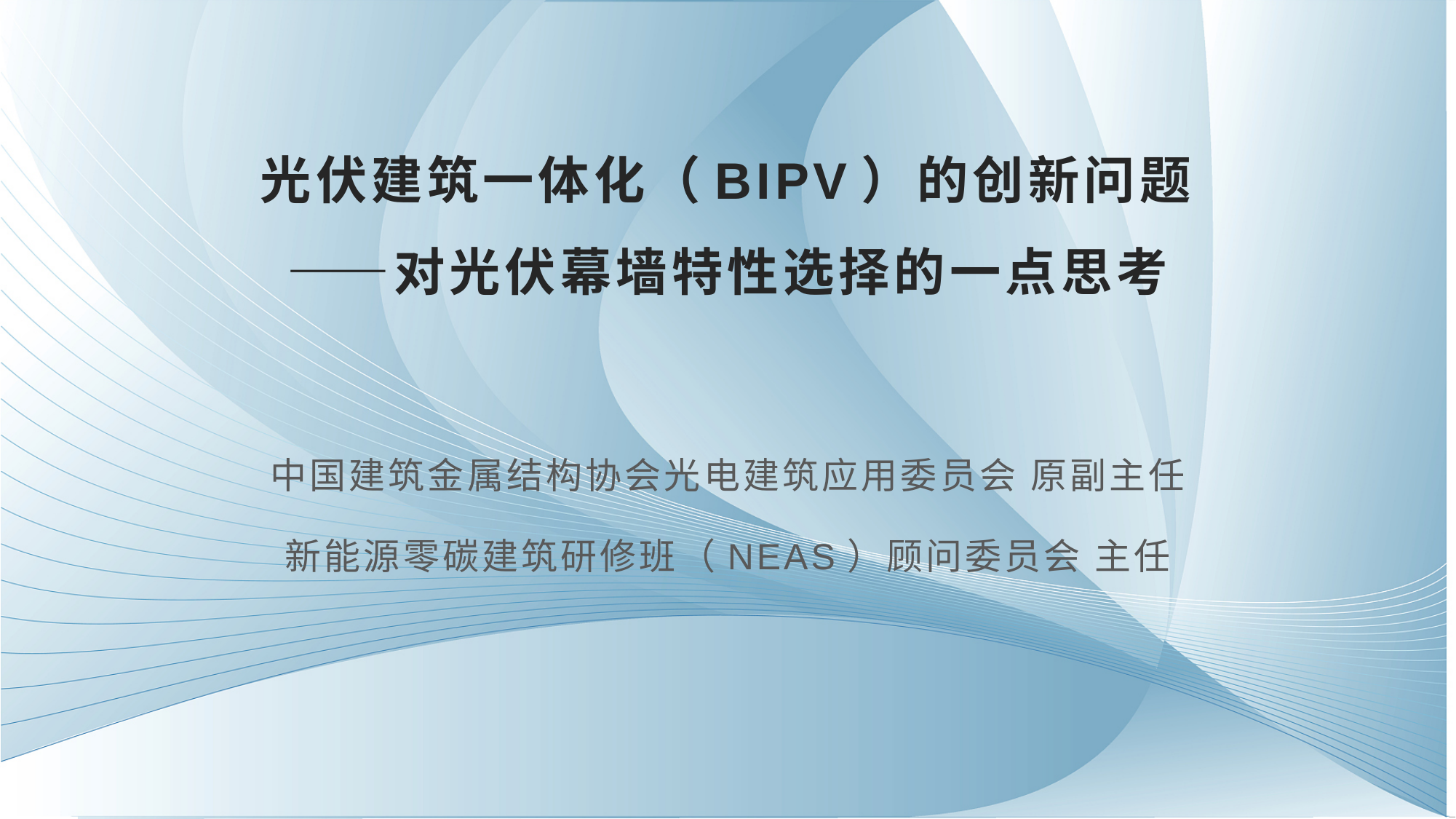

# 光伏建筑一体化（BIPV）的创新问题 ——对光伏幕墙特性选择的一点思考
中国建筑金属结构协会光电建筑应用委员会 原副主任
新能源零碳建筑研修班（NEAS）顾问委员会 主任